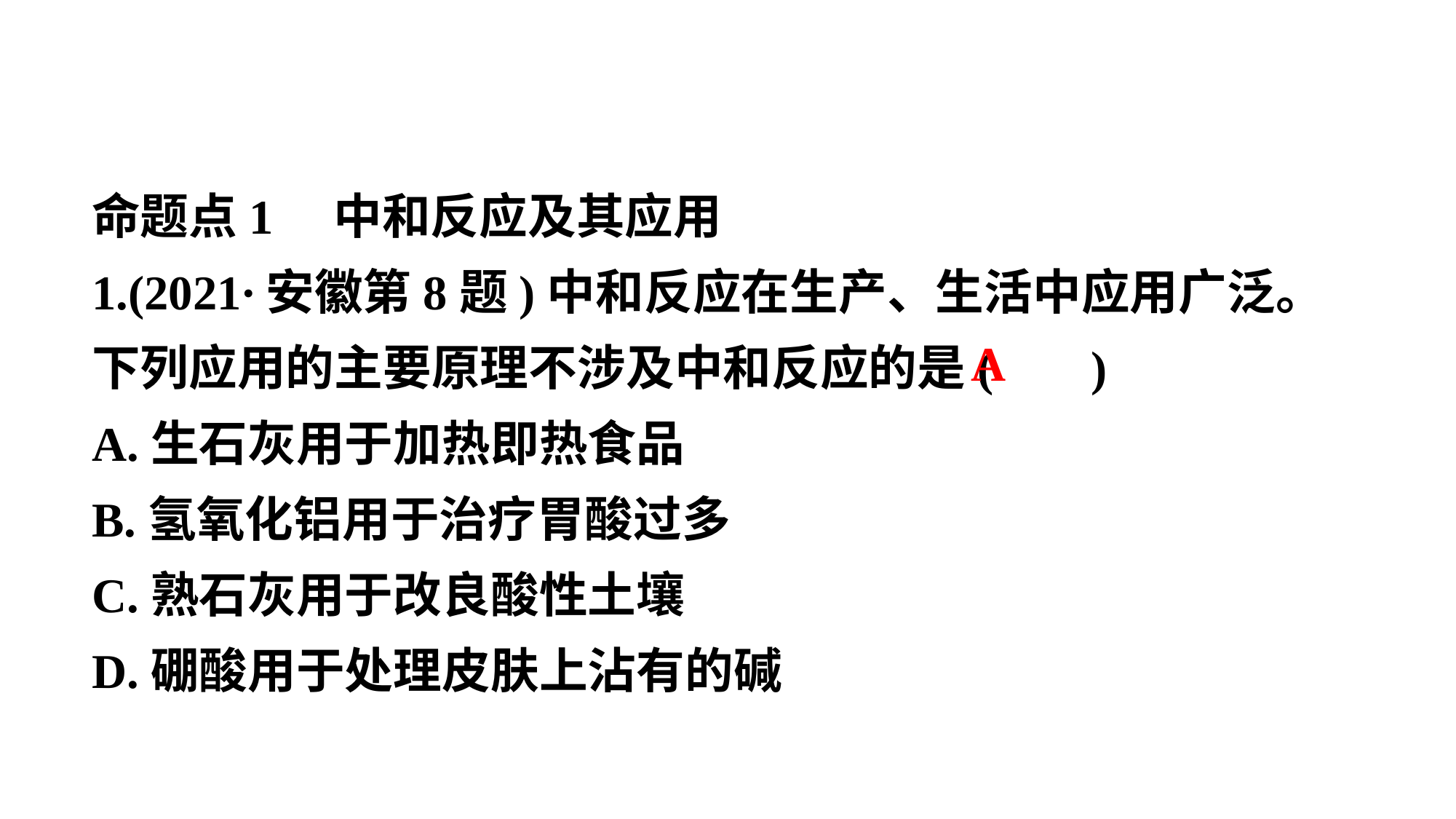

命题点1　中和反应及其应用
1.(2021·安徽第8题)中和反应在生产、生活中应用广泛。下列应用的主要原理不涉及中和反应的是(        )
A.生石灰用于加热即热食品
B.氢氧化铝用于治疗胃酸过多
C.熟石灰用于改良酸性土壤
D.硼酸用于处理皮肤上沾有的碱
   A